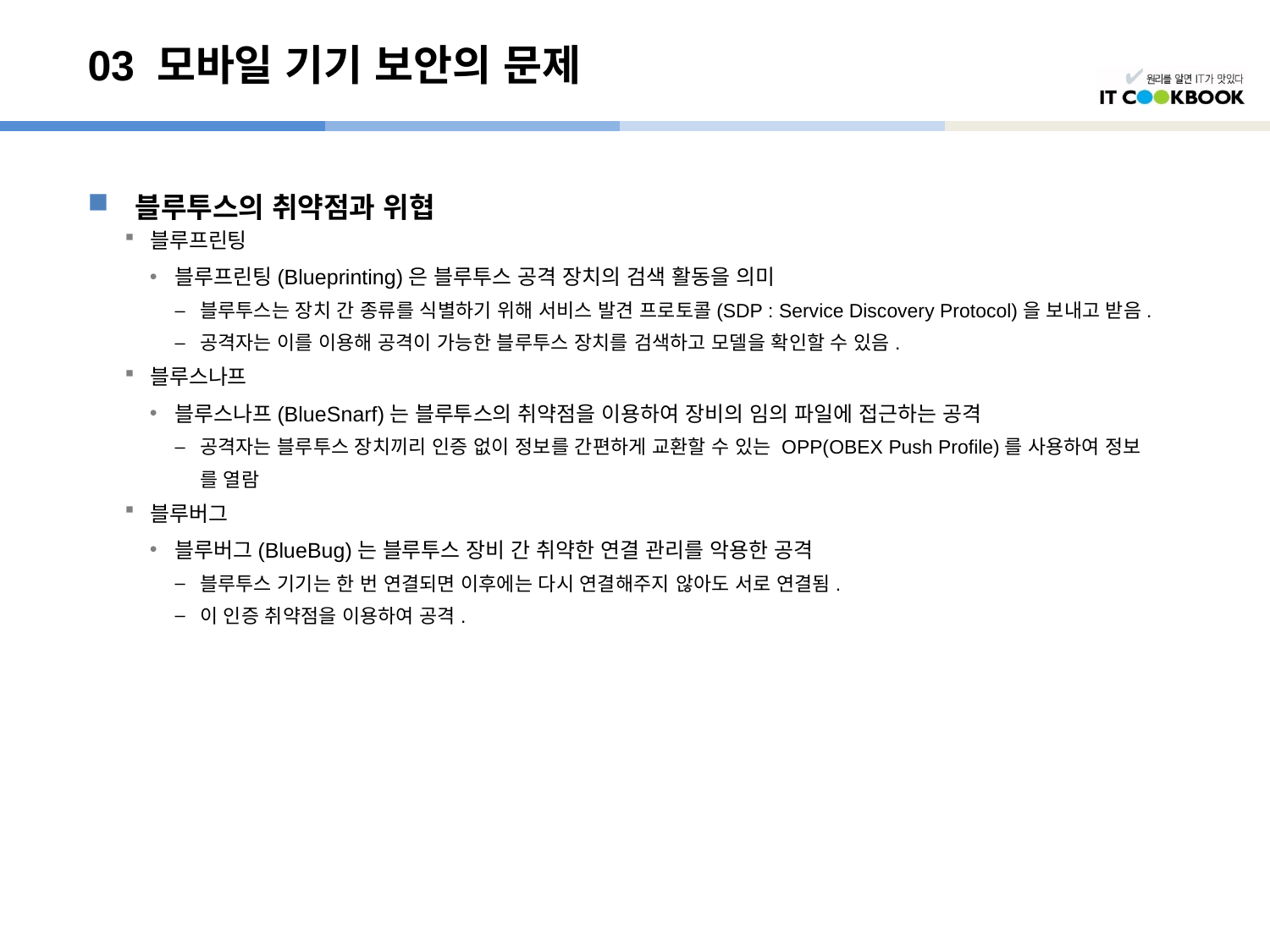

# 03 모바일 기기 보안의 문제
블루투스의 취약점과 위협
블루프린팅
블루프린팅(Blueprinting)은 블루투스 공격 장치의 검색 활동을 의미
블루투스는 장치 간 종류를 식별하기 위해 서비스 발견 프로토콜(SDP : Service Discovery Protocol)을 보내고 받음.
공격자는 이를 이용해 공격이 가능한 블루투스 장치를 검색하고 모델을 확인할 수 있음.
블루스나프
블루스나프(BlueSnarf)는 블루투스의 취약점을 이용하여 장비의 임의 파일에 접근하는 공격
공격자는 블루투스 장치끼리 인증 없이 정보를 간편하게 교환할 수 있는 OPP(OBEX Push Profile)를 사용하여 정보
	를 열람
블루버그
블루버그(BlueBug)는 블루투스 장비 간 취약한 연결 관리를 악용한 공격
블루투스 기기는 한 번 연결되면 이후에는 다시 연결해주지 않아도 서로 연결됨.
이 인증 취약점을 이용하여 공격.